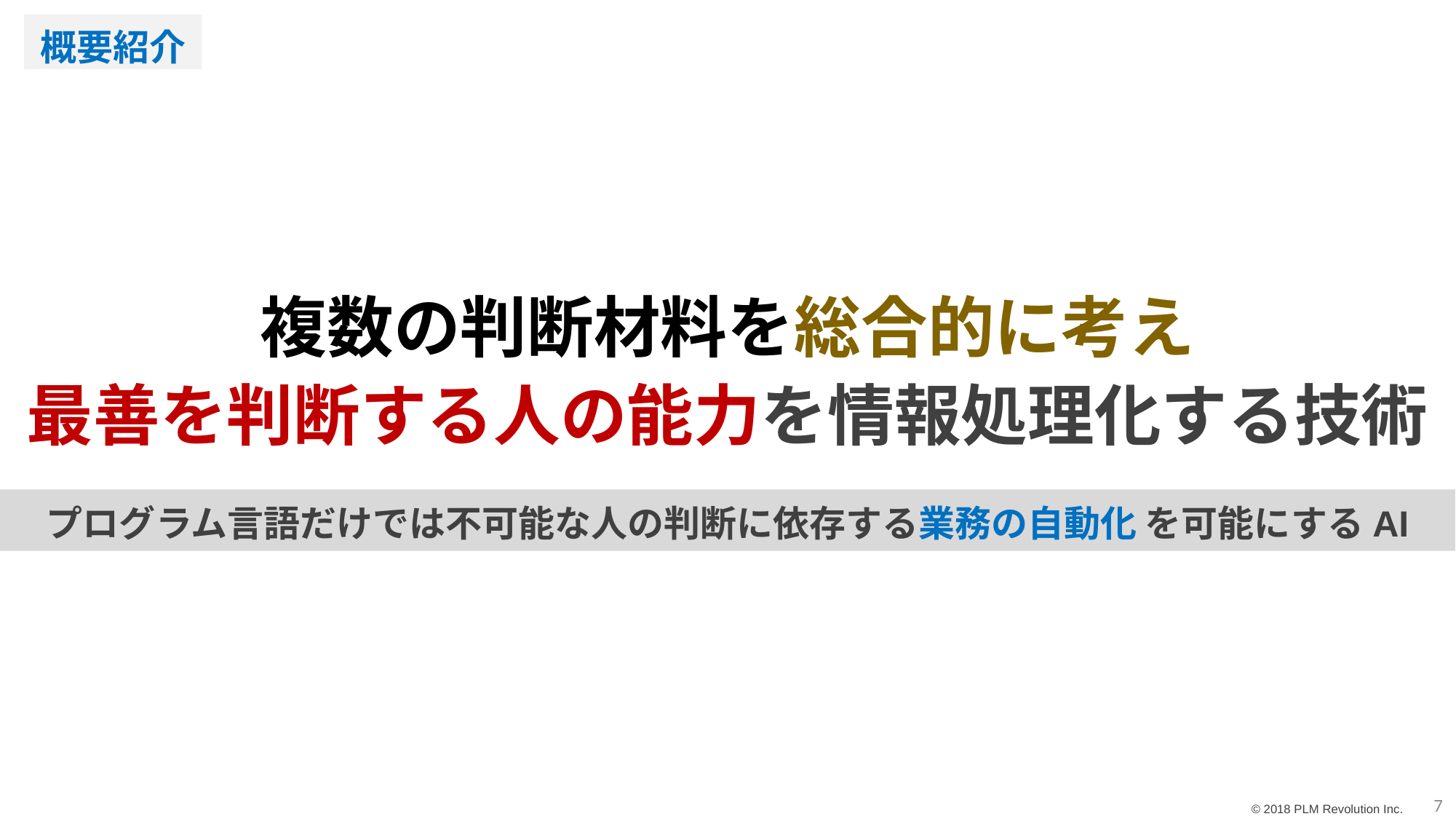

概要紹介
複数の判断材料を総合的に考え
最善を判断する人の能力を情報処理化する技術
プログラム言語だけでは不可能な人の判断に依存する業務の自動化 を可能にするAI
7
© 2018 PLM Revolution Inc.